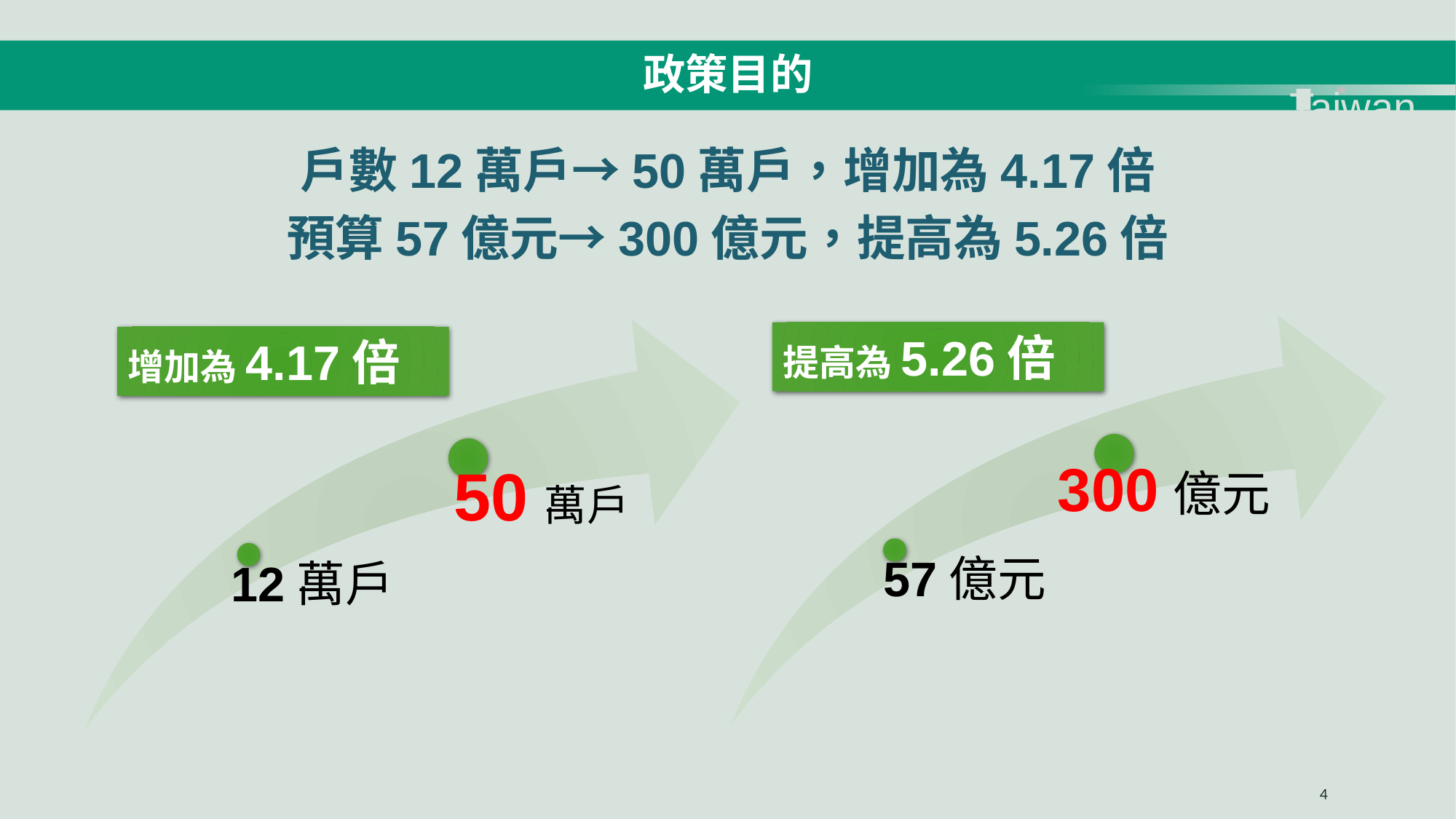

政策目的

Taiwan

戶數12萬戶→50萬戶，增加為4.17倍
預算57億元→300億元，提高為5.26倍
57億元
300億元
12萬戶
50萬戶
提高為5.26倍
增加為4.17倍
4